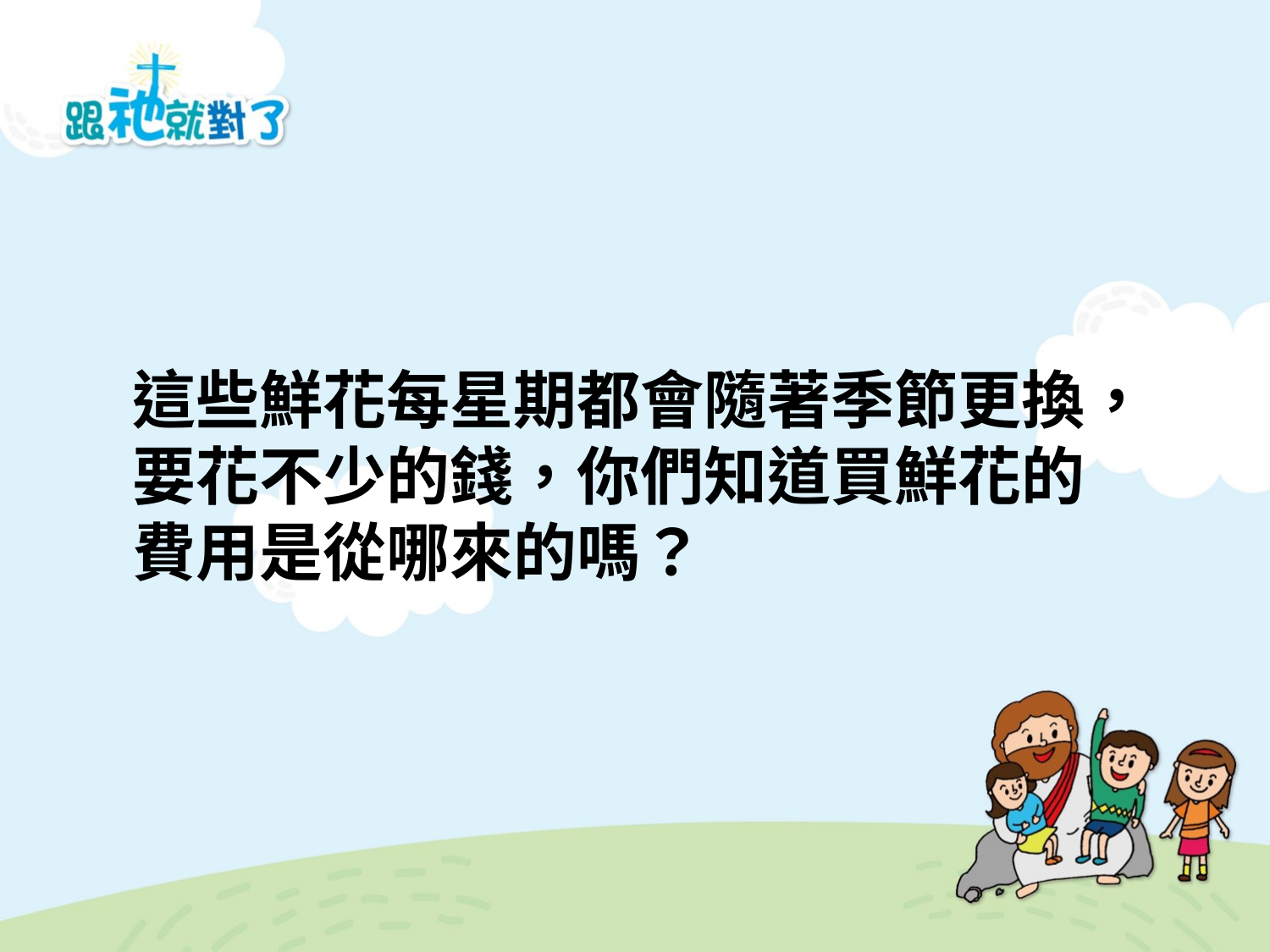

這些鮮花每星期都會隨著季節更換，要花不少的錢，你們知道買鮮花的費用是從哪來的嗎？